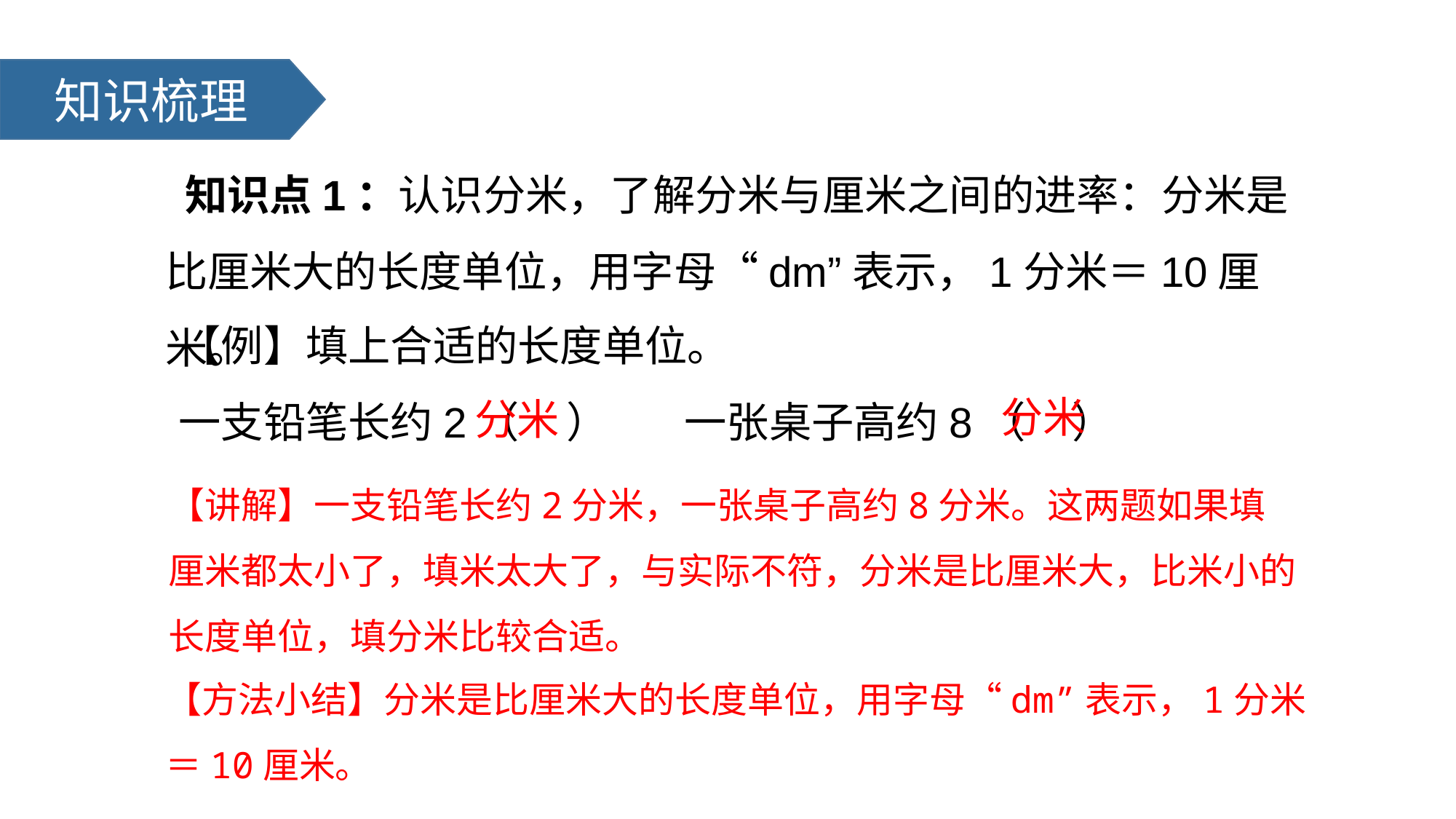

知识梳理
 知识点1：认识分米，了解分米与厘米之间的进率：分米是比厘米大的长度单位，用字母“dm”表示，1分米＝10厘米。
【例】填上合适的长度单位。
一支铅笔长约2（     ）        一张桌子高约8（     ）
分米
分米
【讲解】一支铅笔长约2分米，一张桌子高约8分米。这两题如果填厘米都太小了，填米太大了，与实际不符，分米是比厘米大，比米小的长度单位，填分米比较合适。
【方法小结】分米是比厘米大的长度单位，用字母“dm”表示，1分米＝10厘米。